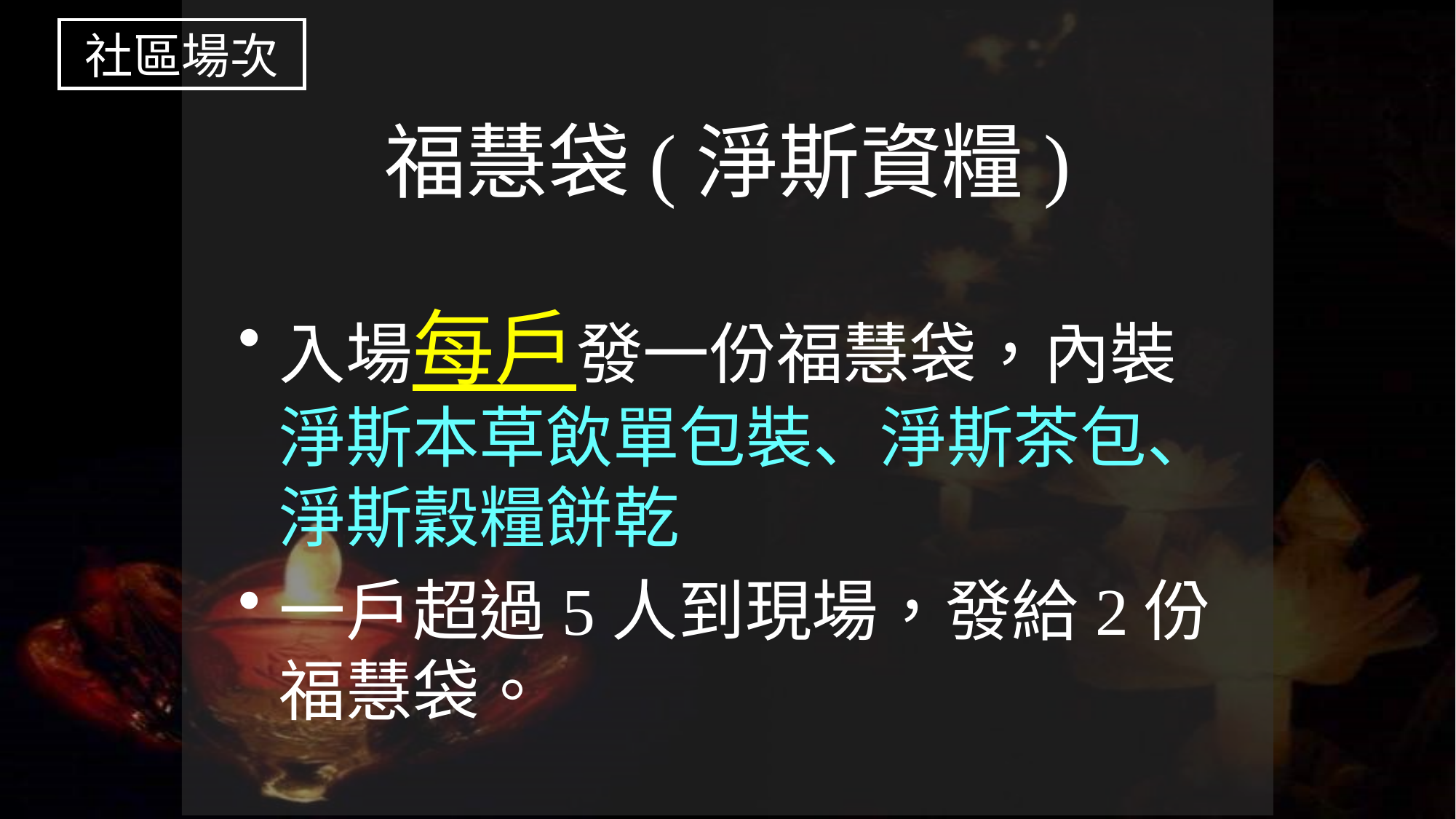

社區場次
# 福慧袋(淨斯資糧)
入場每戶發一份福慧袋，內裝淨斯本草飲單包裝、淨斯茶包、淨斯穀糧餅乾
一戶超過5人到現場，發給2份福慧袋。